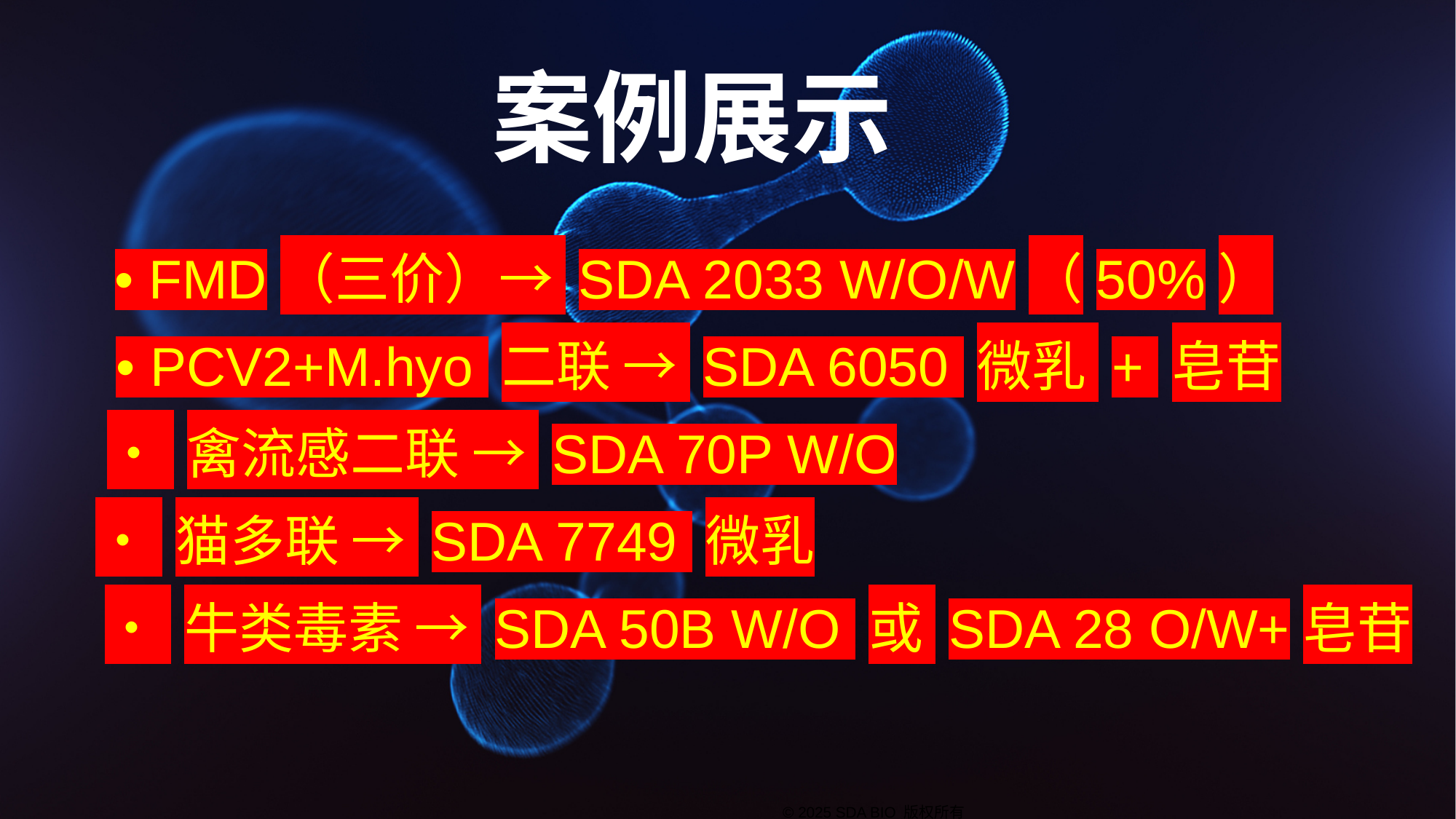

案例展示

• FMD（三价）→ SDA 2033 W/O/W（50%）

• PCV2+M.hyo 二联 → SDA 6050 微乳 + 皂苷

• 禽流感二联 → SDA 70P W/O

• 猫多联 → SDA 7749 微乳

• 牛类毒素 → SDA 50B W/O 或 SDA 28 O/W+皂苷

© 2025 SDA BIO 版权所有